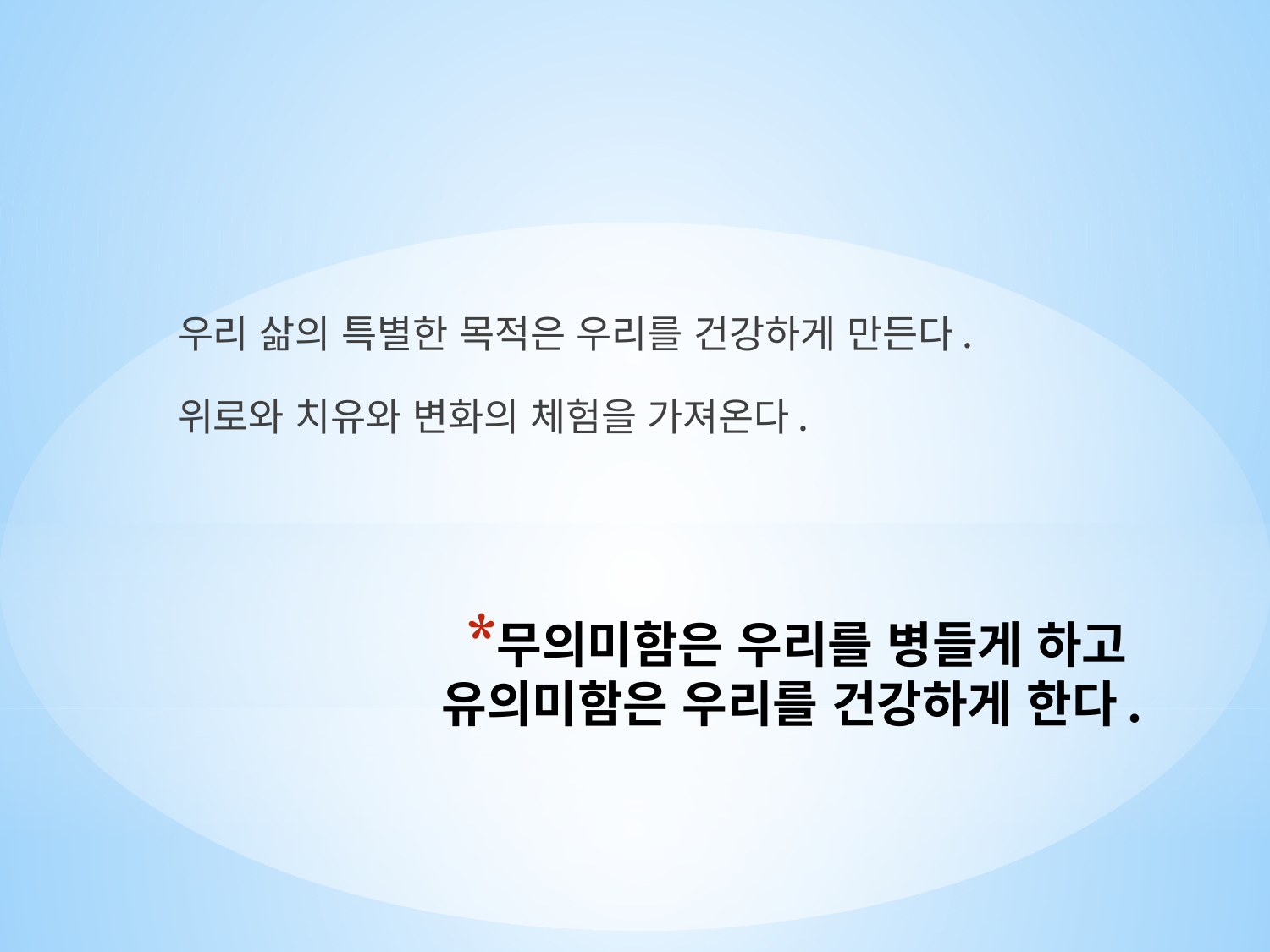

우리 삶의 특별한 목적은 우리를 건강하게 만든다.
위로와 치유와 변화의 체험을 가져온다.

# 무의미함은 우리를 병들게 하고 유의미함은 우리를 건강하게 한다.